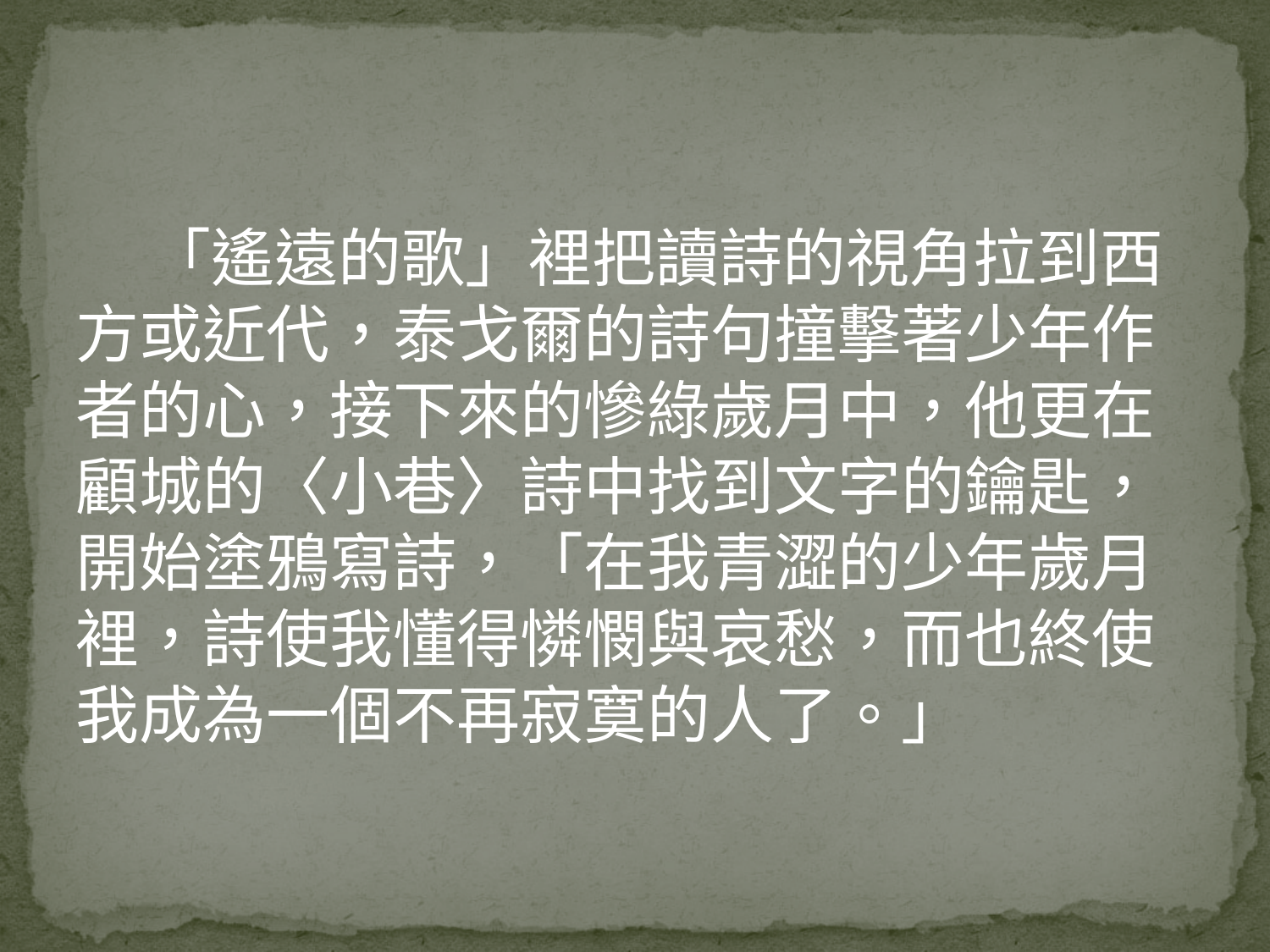

#
    「遙遠的歌」裡把讀詩的視角拉到西方或近代，泰戈爾的詩句撞擊著少年作者的心，接下來的慘綠歲月中，他更在顧城的〈小巷〉詩中找到文字的鑰匙，開始塗鴉寫詩，「在我青澀的少年歲月裡，詩使我懂得憐憫與哀愁，而也終使我成為一個不再寂寞的人了。」